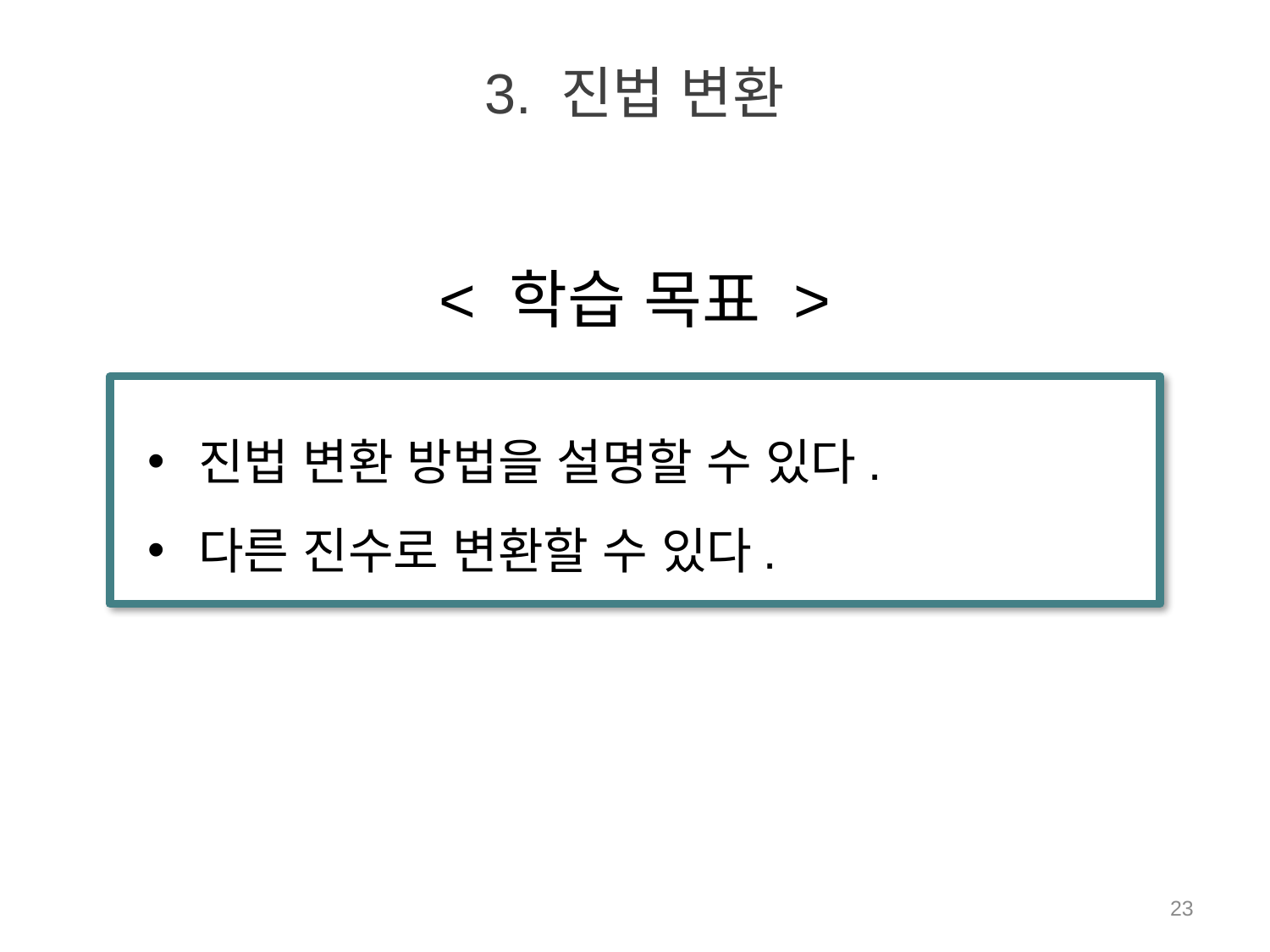

# 3. 진법 변환
< 학습 목표 >
진법 변환 방법을 설명할 수 있다.
다른 진수로 변환할 수 있다.
23